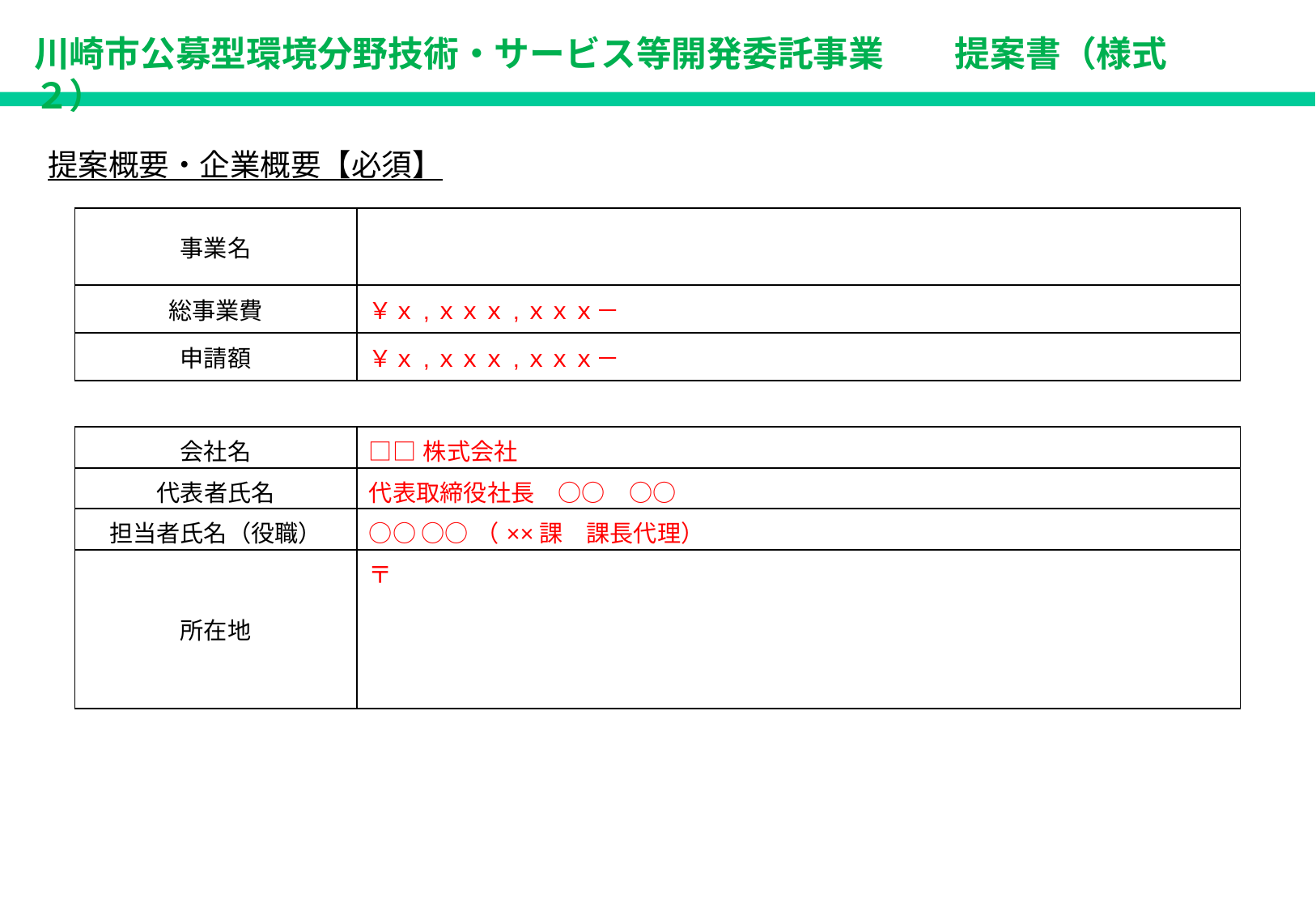

川崎市公募型環境分野技術・サービス等開発委託事業　　提案書（様式２）
提案概要・企業概要【必須】
| 事業名 |  |
| --- | --- |
| 総事業費 | ￥ｘ,ｘｘｘ,ｘｘｘ－ |
| 申請額 | ￥ｘ,ｘｘｘ,ｘｘｘ－ |
| 会社名 | □□株式会社 |
| --- | --- |
| 代表者氏名 | 代表取締役社長　○○　○○ |
| 担当者氏名（役職） | ○○ ○○（××課　課長代理） |
| 所在地 | 〒 |